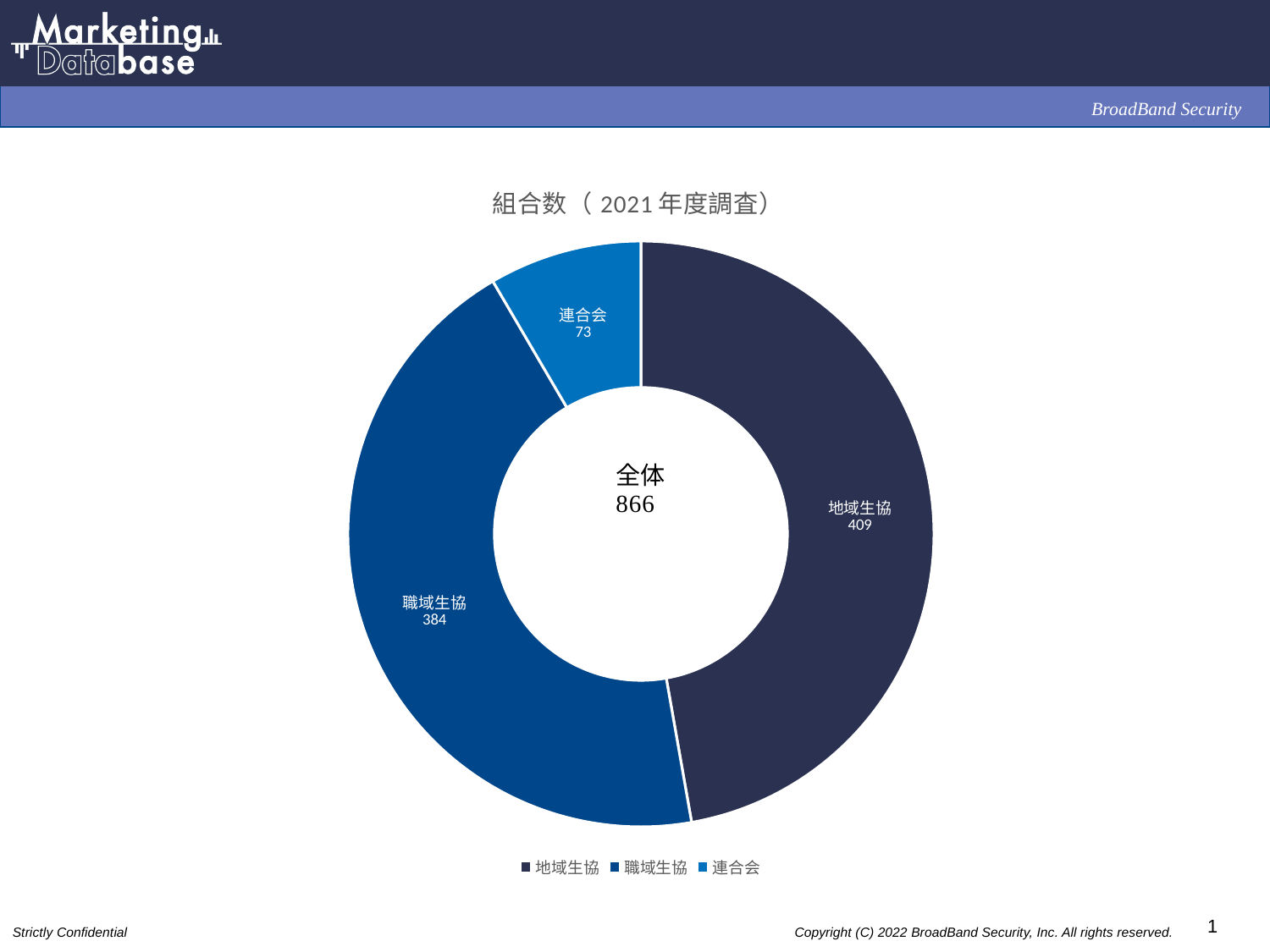

### Chart: 組合数（2021年度調査）

| Category |  |
|---|---|
| 地域生協 | 409.0 |
| 職域生協 | 384.0 |
| 連合会 | 73.0 |